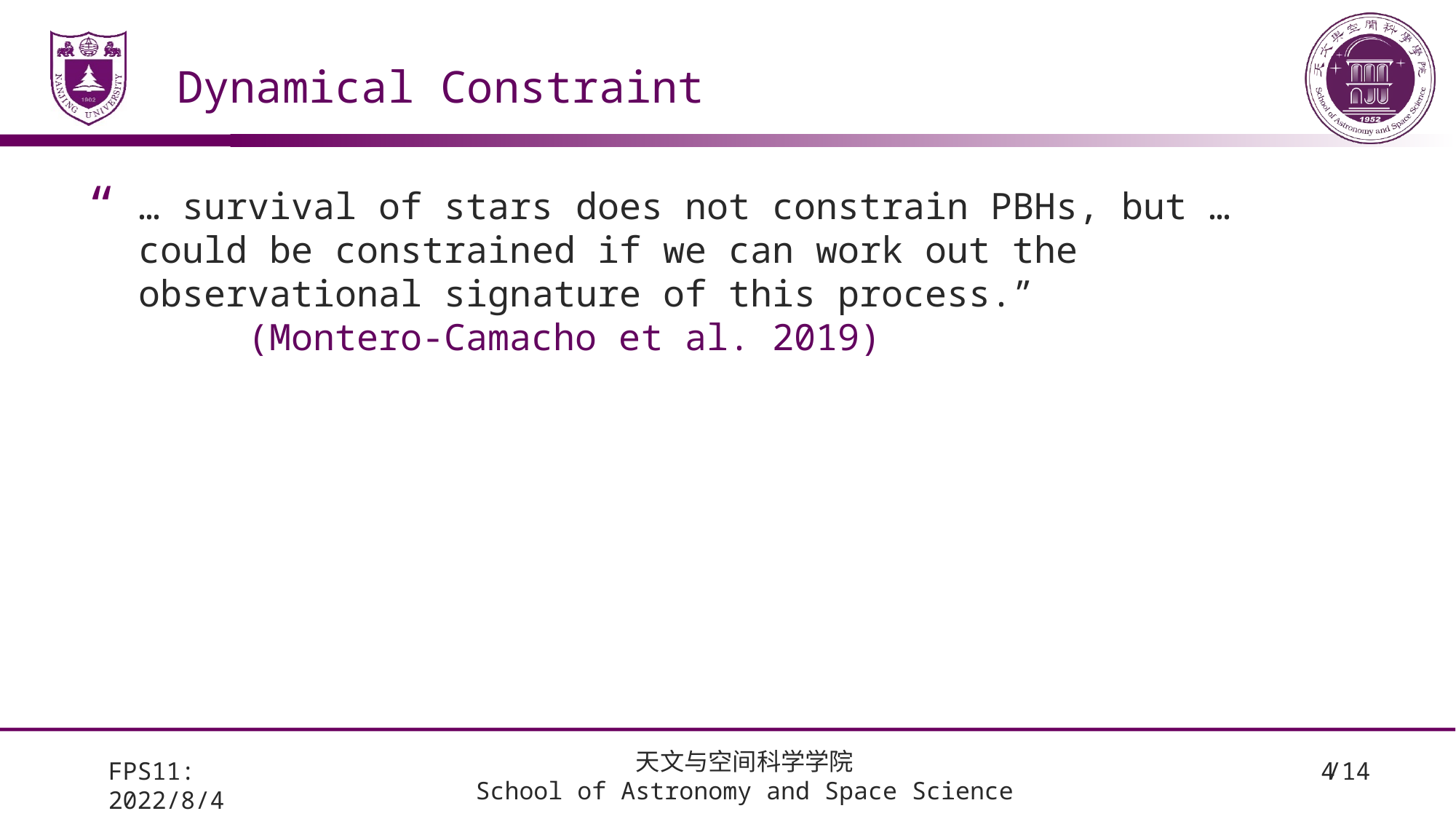

# Dynamical Constraint
… survival of stars does not constrain PBHs, but … could be constrained if we can work out the observational signature of this process.”                  (Montero-Camacho et al. 2019)
天文与空间科学学院
School of Astronomy and Space Science
FPS11: 2022/8/4
4